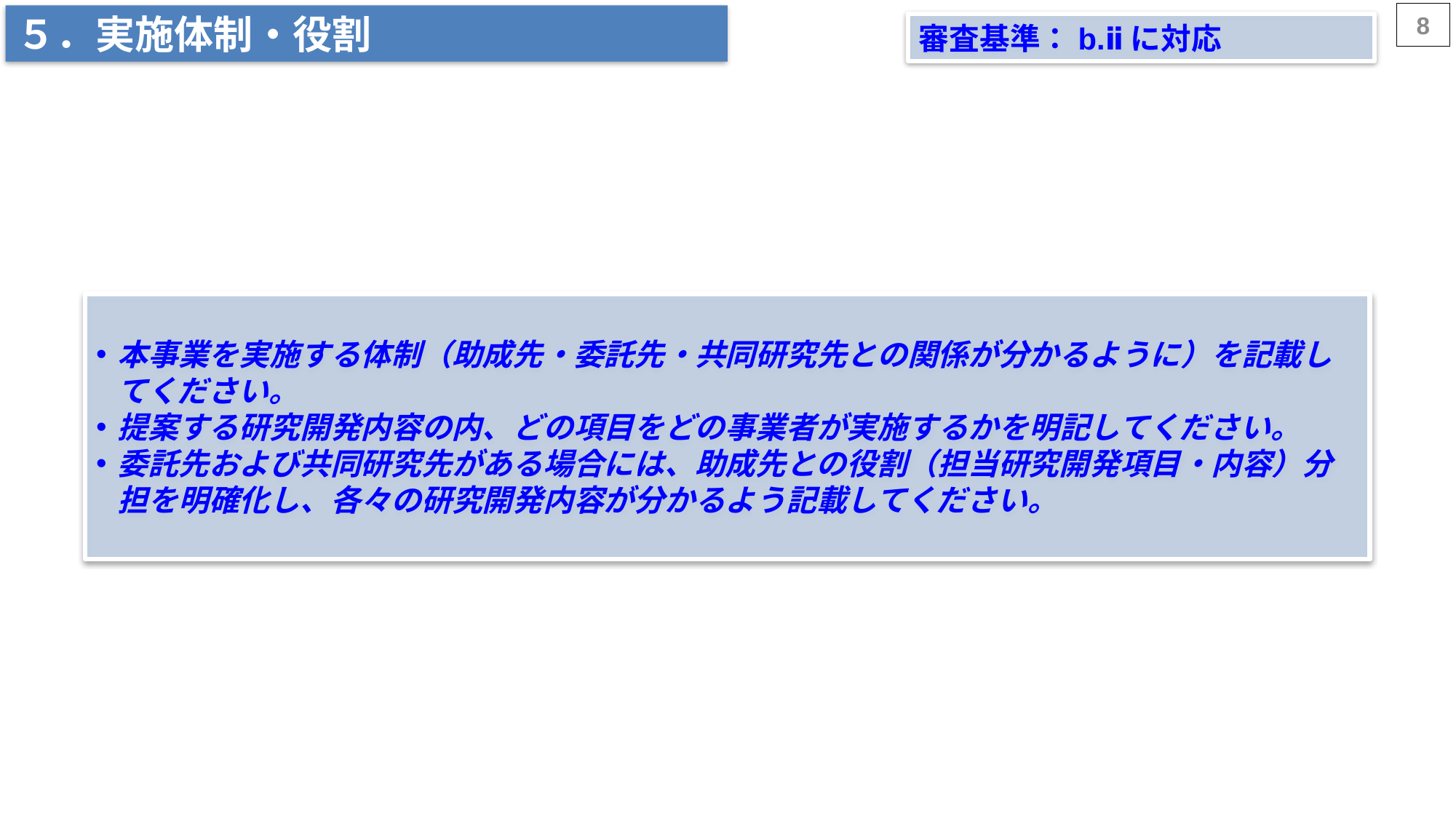

8
５．実施体制・役割
審査基準：b.ⅱに対応

本事業を実施する体制（助成先・委託先・共同研究先との関係が分かるように）を記載してください。
提案する研究開発内容の内、どの項目をどの事業者が実施するかを明記してください。
委託先および共同研究先がある場合には、助成先との役割（担当研究開発項目・内容）分担を明確化し、各々の研究開発内容が分かるよう記載してください。